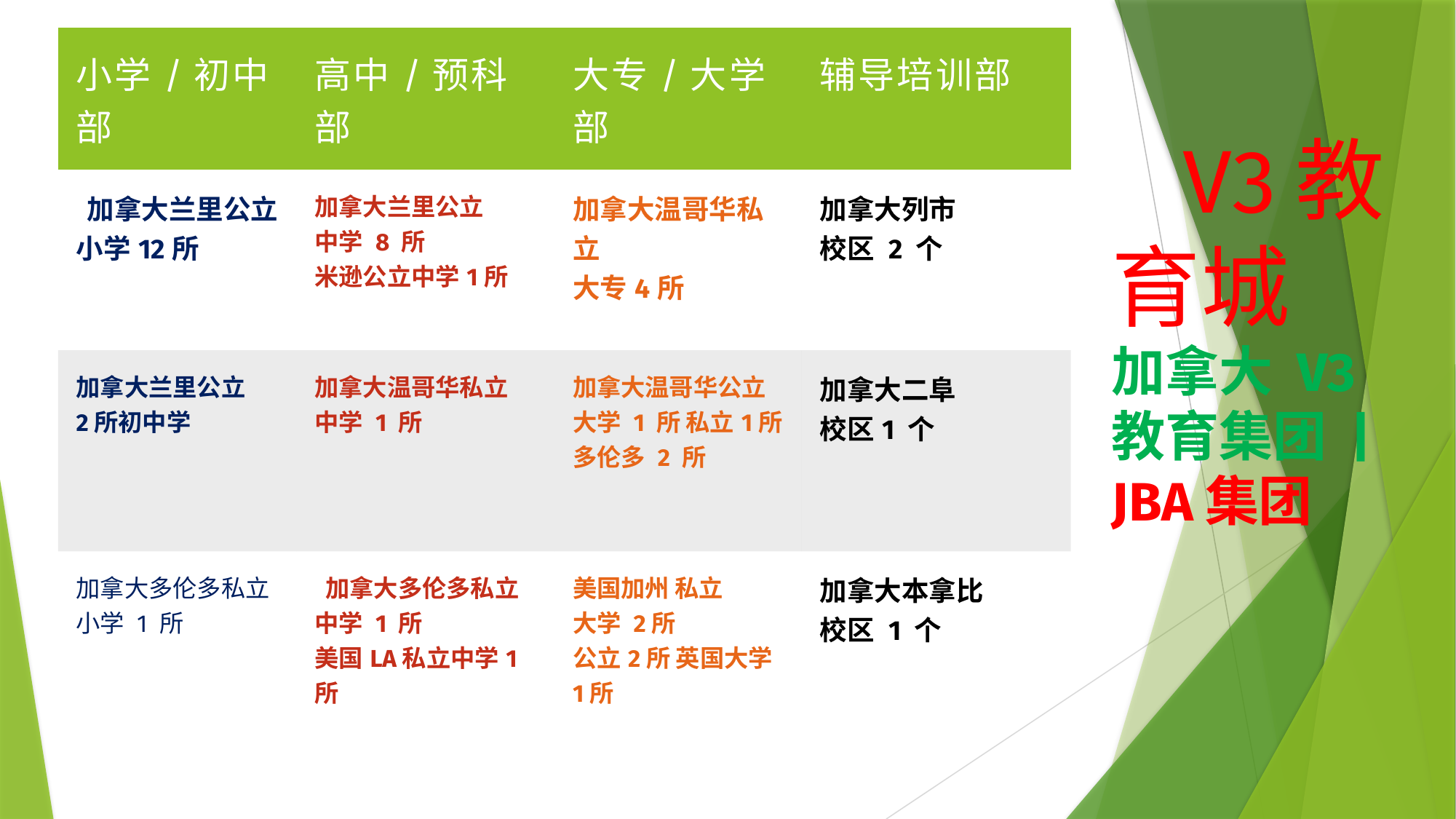

| 小学/初中部 | 高中/预科部 | 大专/大学部 | 辅导培训部 |
| --- | --- | --- | --- |
| 加拿大兰里公立 小学12所 | 加拿大兰里公立 中学 8 所 米逊公立中学1所 | 加拿大温哥华私立 大专4所 | 加拿大列市 校区 2 个 |
| 加拿大兰里公立 2所初中学 | 加拿大温哥华私立 中学 1 所 | 加拿大温哥华公立 大学 1 所 私立1所 多伦多 2 所 | 加拿大二阜 校区1 个 |
| 加拿大多伦多私立 小学 1 所 | 加拿大多伦多私立 中学 1 所 美国LA私立中学1所 | 美国加州 私立 大学 2所 公立2所 英国大学1所 | 加拿大本拿比 校区 1 个 |
# V3教育城   加拿大 V3教育集团 |JBA集团